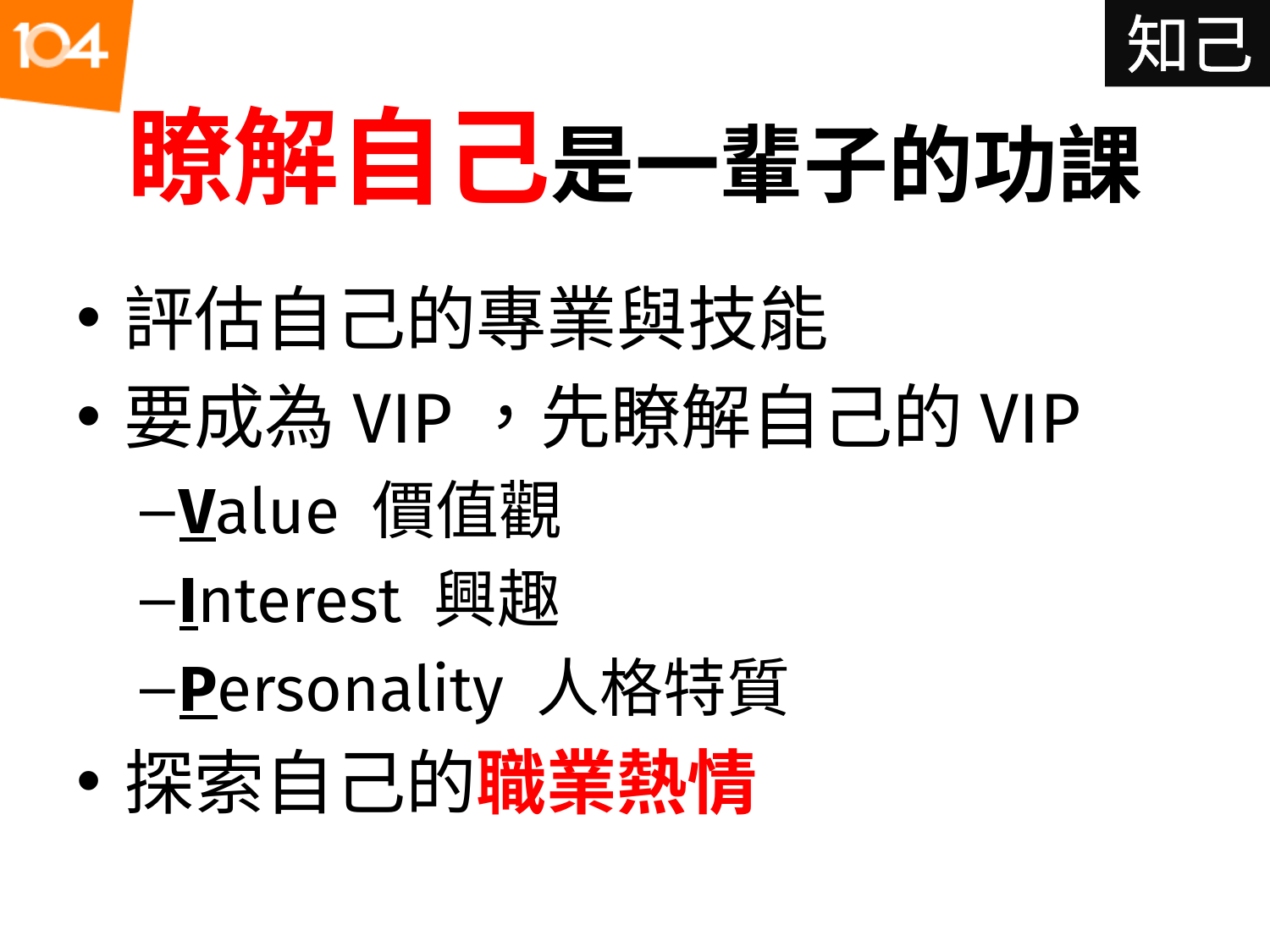

知己
# 瞭解自己是一輩子的功課
評估自己的專業與技能
要成為VIP，先瞭解自己的VIP
Value 價值觀
Interest 興趣
Personality 人格特質
探索自己的職業熱情